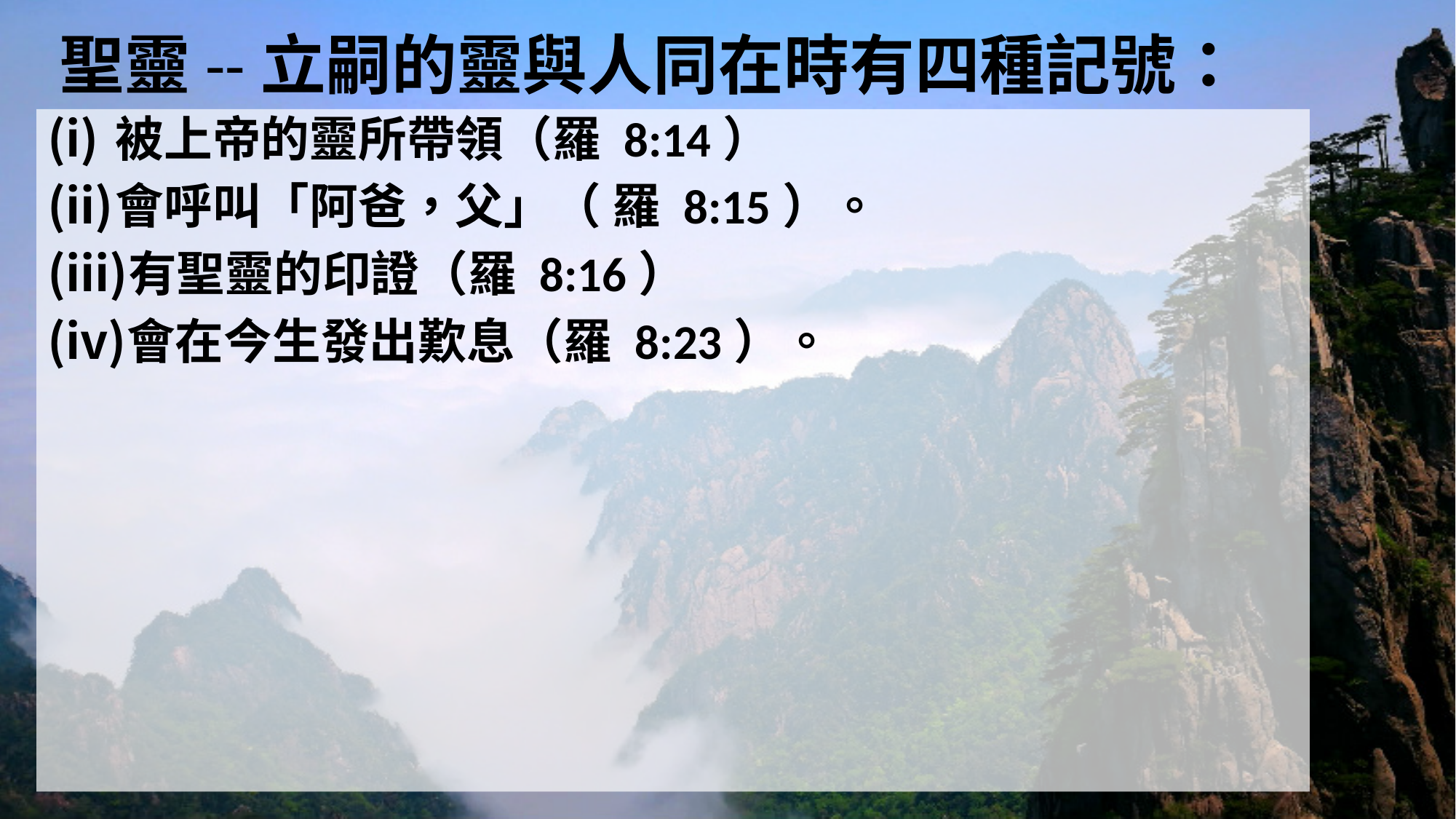

# 聖靈--立嗣的靈與人同在時有四種記號：
被上帝的靈所帶領（羅 8:14）
會呼叫「阿爸，父」（ 羅 8:15）。
有聖靈的印證（羅 8:16）
會在今生發出歎息（羅 8:23）。